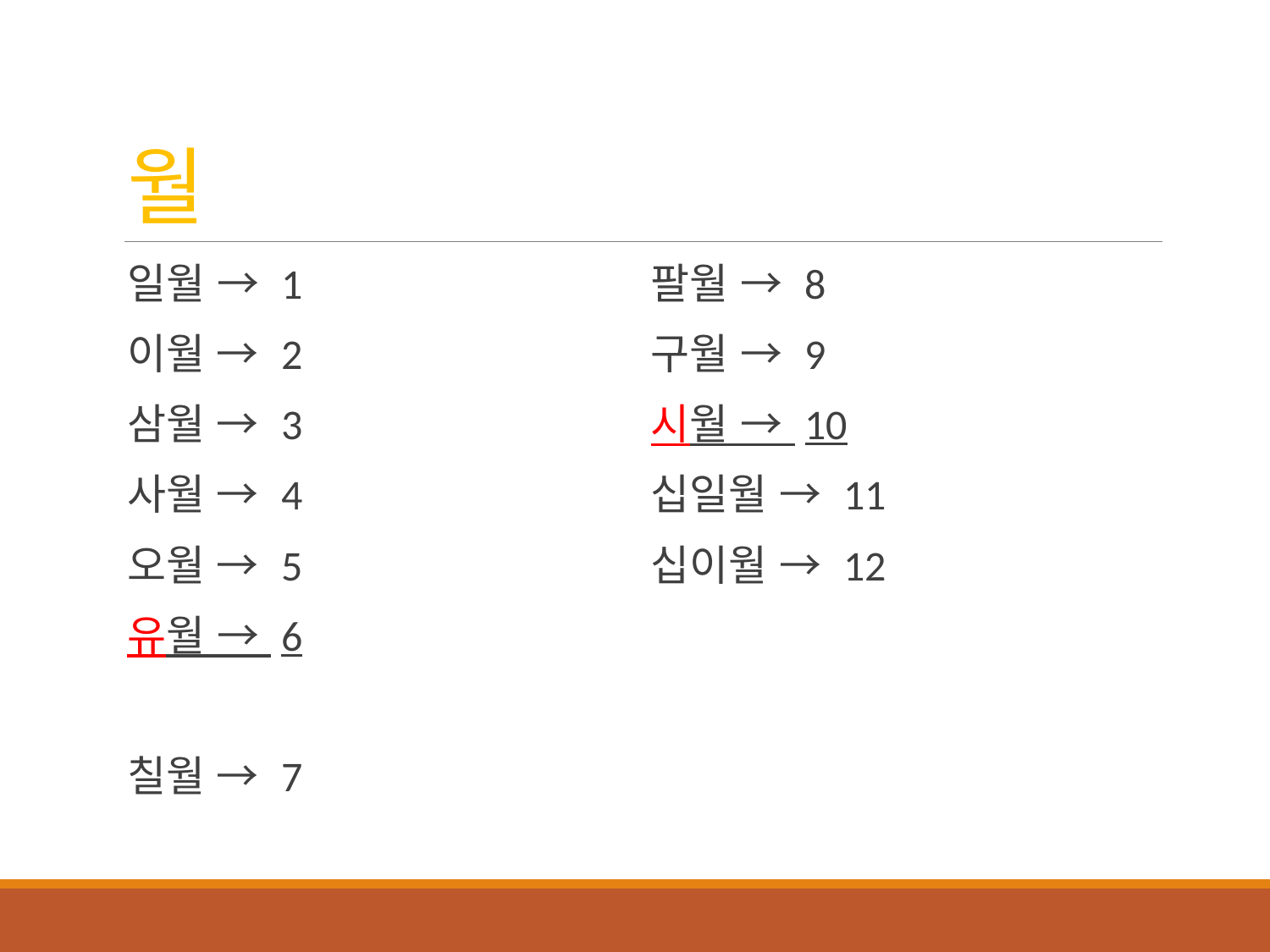

# 월
일월 → 1
이월 → 2
삼월 → 3
사월 → 4
오월 → 5
유월 → 6

칠월 → 7
팔월 → 8
구월 → 9
시월 → 10
십일월 → 11
십이월 → 12